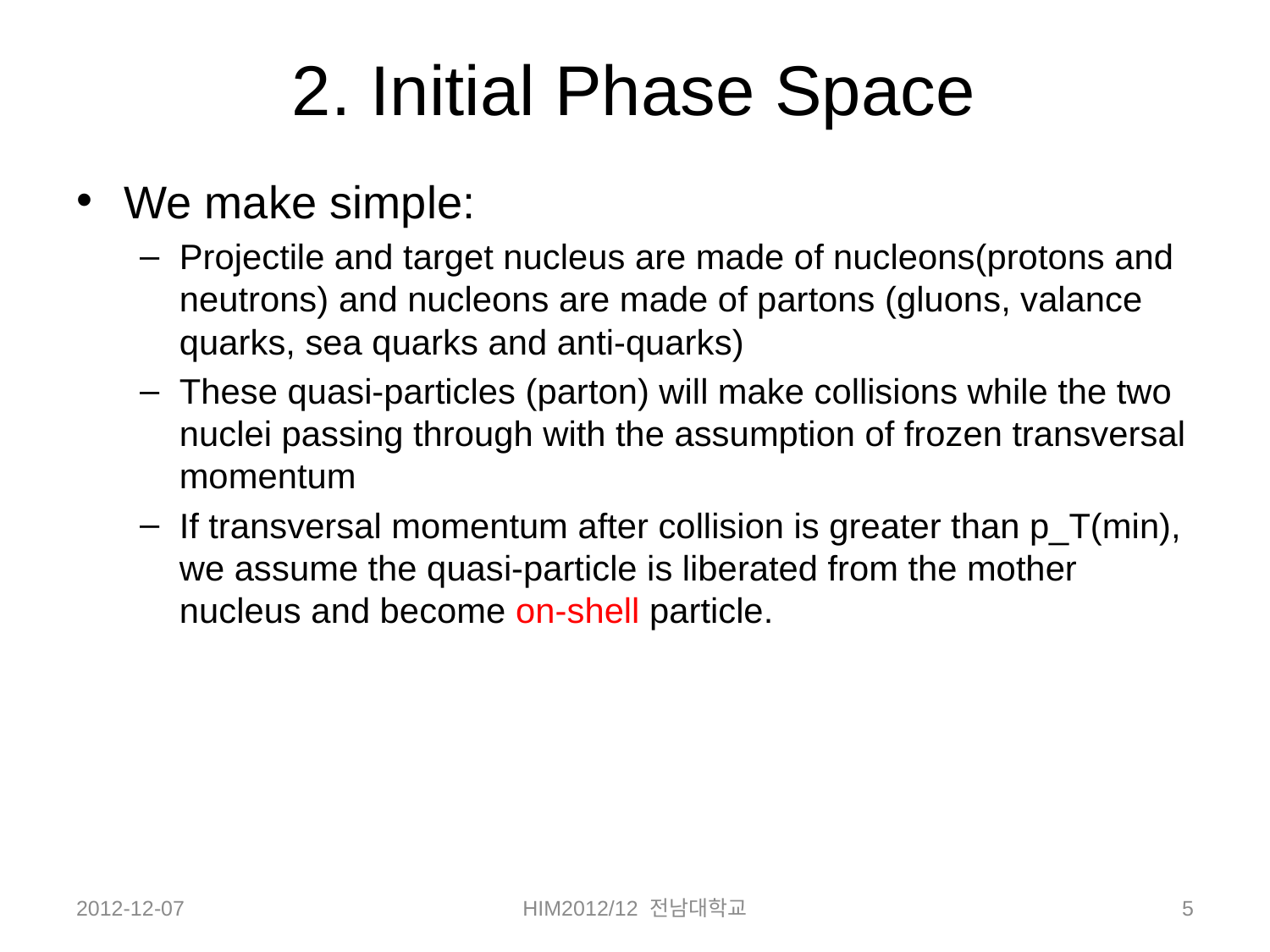

# 2. Initial Phase Space
We make simple:
Projectile and target nucleus are made of nucleons(protons and neutrons) and nucleons are made of partons (gluons, valance quarks, sea quarks and anti-quarks)
These quasi-particles (parton) will make collisions while the two nuclei passing through with the assumption of frozen transversal momentum
If transversal momentum after collision is greater than p_T(min), we assume the quasi-particle is liberated from the mother nucleus and become on-shell particle.

2012-12-07
HIM2012/12 전남대학교
5